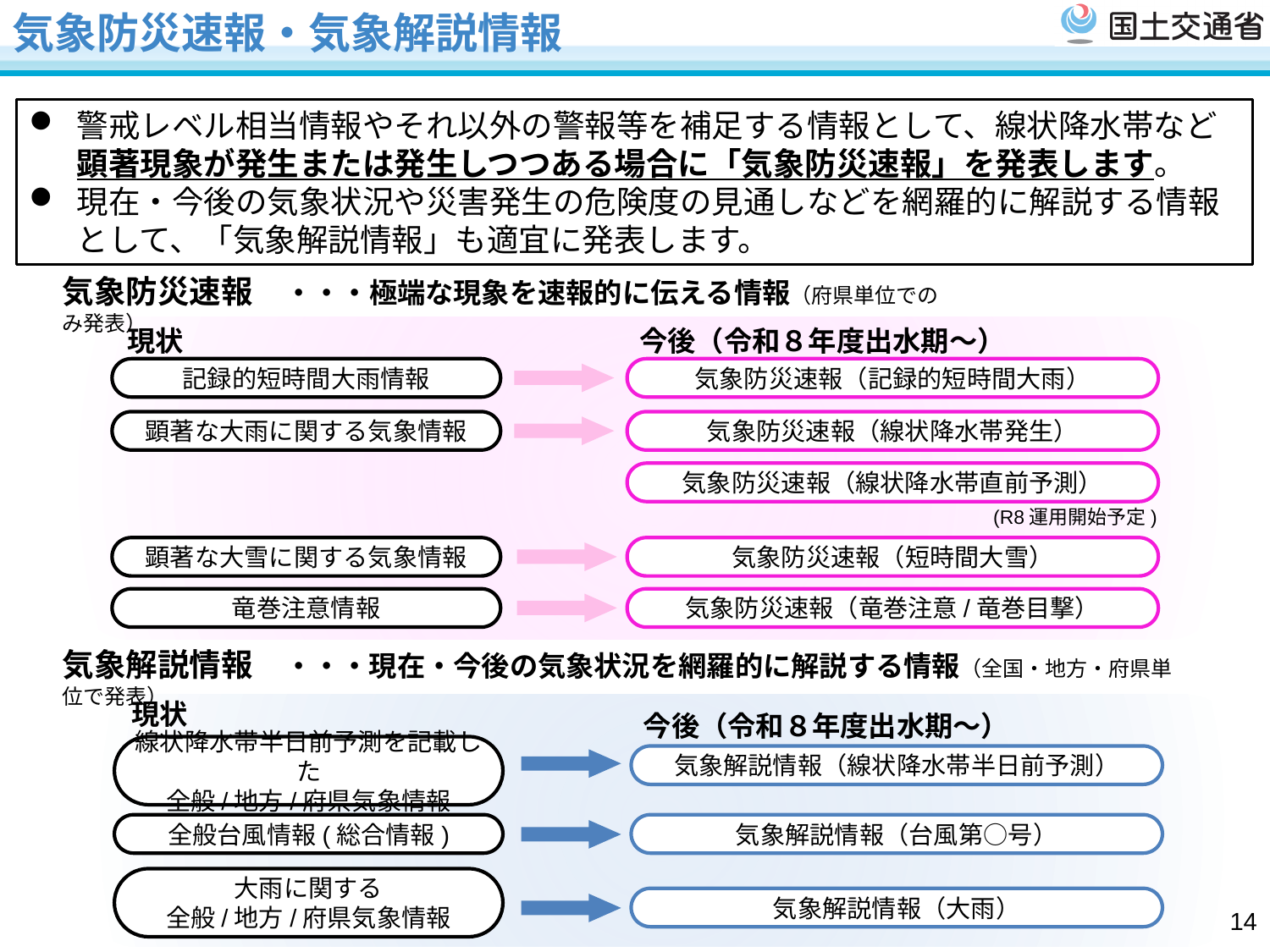

気象防災速報・気象解説情報
警戒レベル相当情報やそれ以外の警報等を補足する情報として、線状降水帯など顕著現象が発生または発生しつつある場合に「気象防災速報」を発表します。
現在・今後の気象状況や災害発生の危険度の見通しなどを網羅的に解説する情報として、「気象解説情報」も適宜に発表します。
気象防災速報　・・・極端な現象を速報的に伝える情報（府県単位でのみ発表）

現状
今後（令和８年度出水期～）
記録的短時間大雨情報
気象防災速報（記録的短時間大雨）

顕著な大雨に関する気象情報
気象防災速報（線状降水帯発生）

気象防災速報（線状降水帯直前予測）
(R8運用開始予定)
顕著な大雪に関する気象情報
気象防災速報（短時間大雪）

竜巻注意情報
気象防災速報（竜巻注意/竜巻目撃）

気象解説情報　・・・現在・今後の気象状況を網羅的に解説する情報（全国・地方・府県単位で発表）
現状

今後（令和８年度出水期～）
線状降水帯半日前予測を記載した
全般/地方/府県気象情報
気象解説情報（線状降水帯半日前予測）

全般台風情報(総合情報)
気象解説情報（台風第○号）

大雨に関する
全般/地方/府県気象情報
気象解説情報（大雨）

14